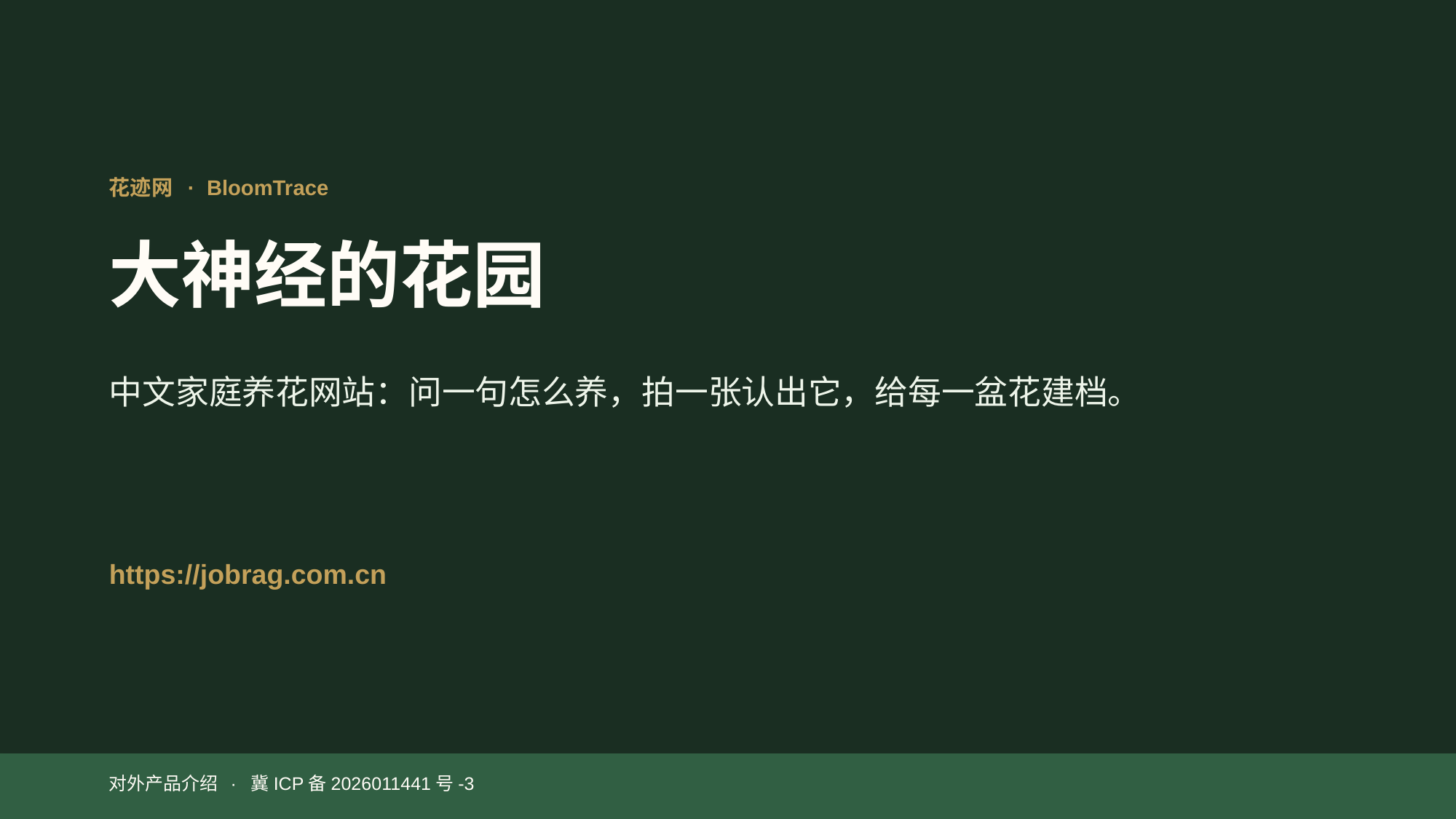

花迹网  ·  BloomTrace
大神经的花园
中文家庭养花网站：问一句怎么养，拍一张认出它，给每一盆花建档。
https://jobrag.com.cn

对外产品介绍  ·  冀ICP备2026011441号-3